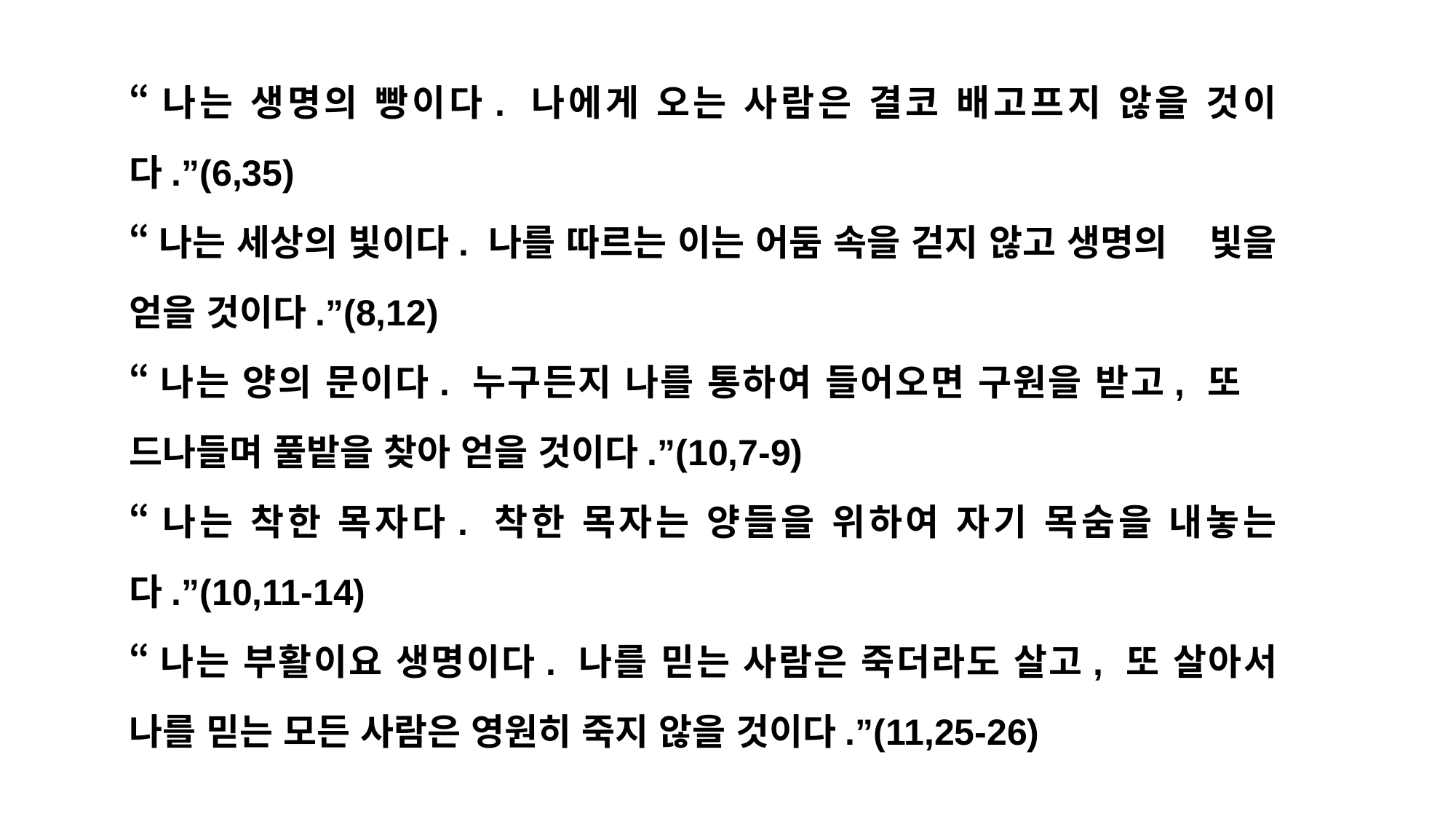

“나는 생명의 빵이다. 나에게 오는 사람은 결코 배고프지 않을 것이다.”(6,35)
“나는 세상의 빛이다. 나를 따르는 이는 어둠 속을 걷지 않고 생명의    빛을 얻을 것이다.”(8,12)
“나는 양의 문이다. 누구든지 나를 통하여 들어오면 구원을 받고, 또    드나들며 풀밭을 찾아 얻을 것이다.”(10,7-9)
“나는 착한 목자다. 착한 목자는 양들을 위하여 자기 목숨을 내놓는다.”(10,11-14)
“나는 부활이요 생명이다. 나를 믿는 사람은 죽더라도 살고, 또 살아서 나를 믿는 모든 사람은 영원히 죽지 않을 것이다.”(11,25-26)